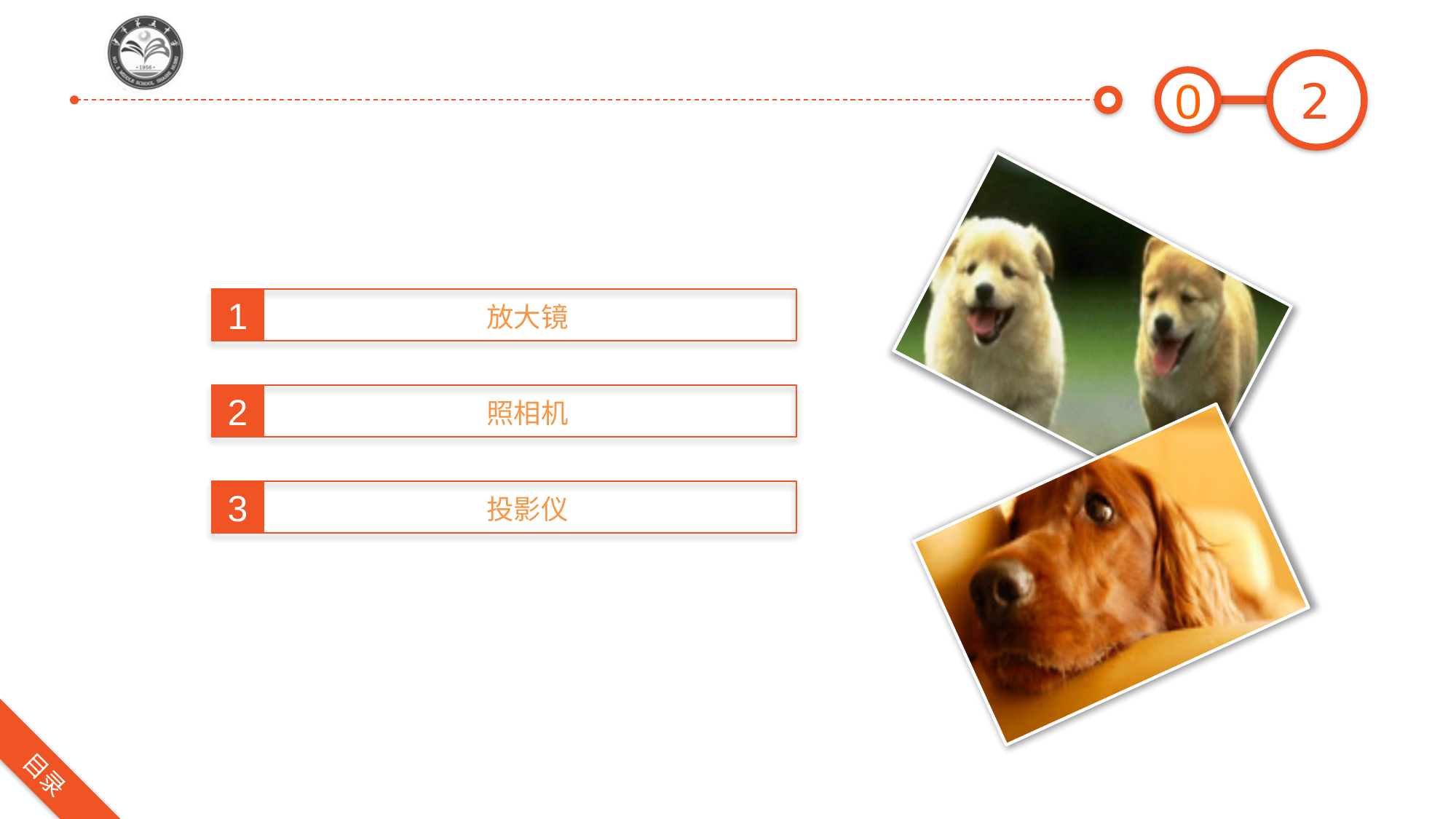

0

1
放大镜

2
照相机

3
投影仪